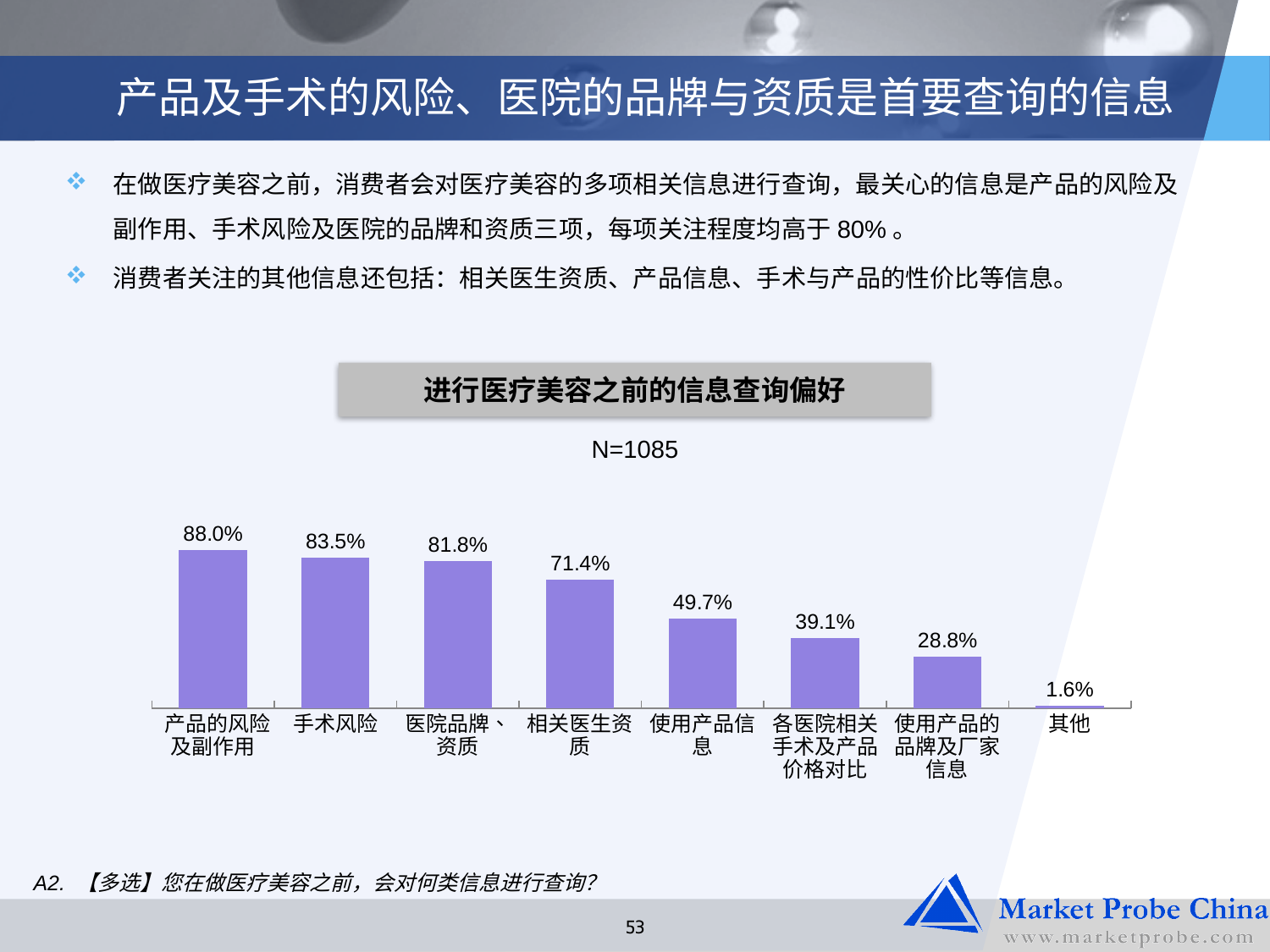

# 产品及手术的风险、医院的品牌与资质是首要查询的信息
在做医疗美容之前，消费者会对医疗美容的多项相关信息进行查询，最关心的信息是产品的风险及副作用、手术风险及医院的品牌和资质三项，每项关注程度均高于80%。
消费者关注的其他信息还包括：相关医生资质、产品信息、手术与产品的性价比等信息。
进行医疗美容之前的信息查询偏好
N=1085

### Chart

| Category | 计数 |
|---|---|
|  产品的风险及副作用 | 0.8801843317972345 |
| 手术风险 | 0.8350230414746543 |
| 医院品牌、资质 | 0.8175115207373267 |
| 相关医生资质 | 0.7142857142857145 |
| 使用产品信息 | 0.4967741935483872 |
| 各医院相关手术及产品价格对比 | 0.39078341013824897 |
| 使用产品的品牌及厂家信息 | 0.28847926267281127 |
| 其他 | 0.01566820276497696 |
A2. 【多选】您在做医疗美容之前，会对何类信息进行查询？
53